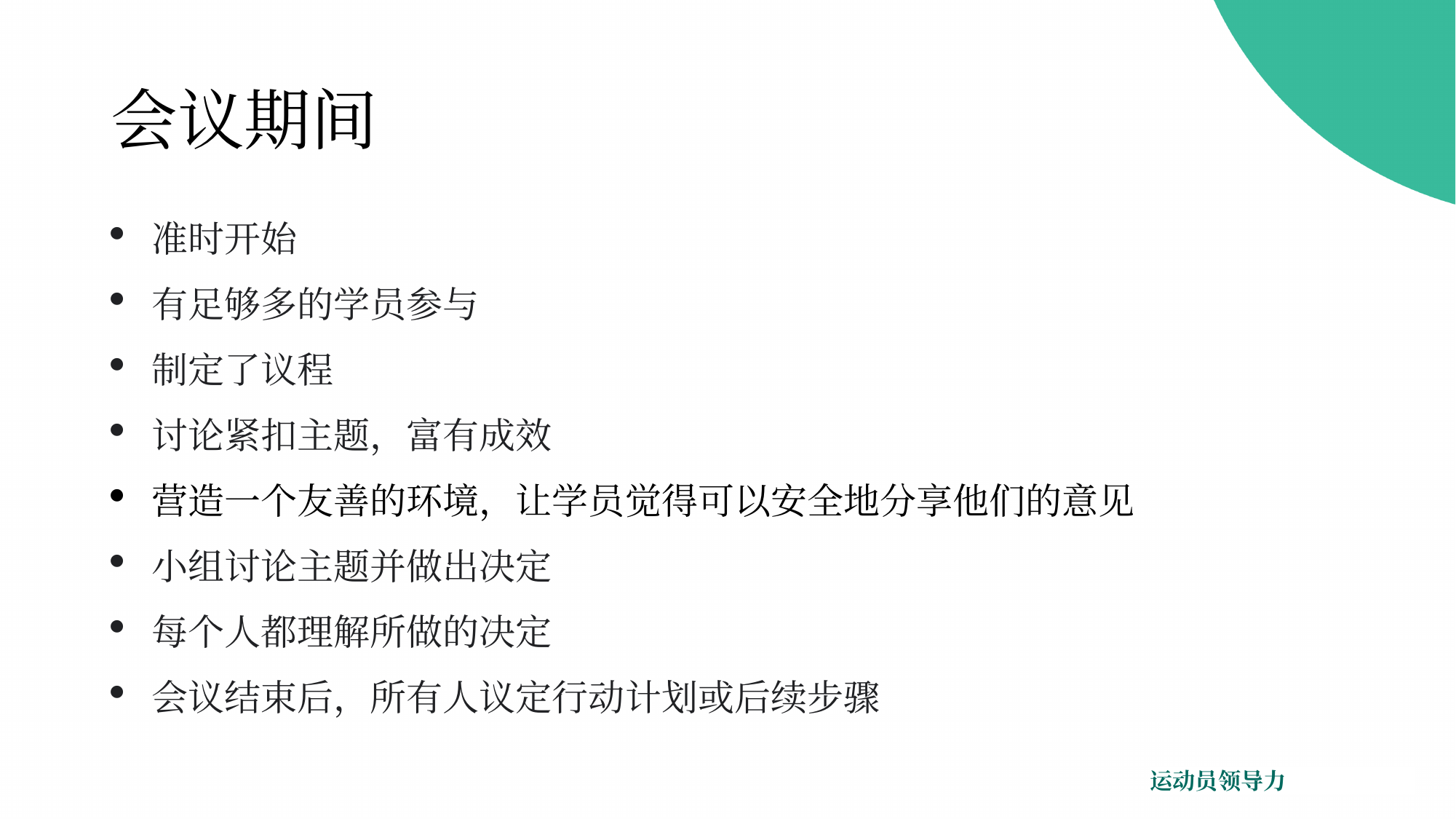

# 会议期间
准时开始
有足够多的学员参与
制定了议程
讨论紧扣主题，富有成效
营造一个友善的环境，让学员觉得可以安全地分享他们的意见
小组讨论主题并做出决定
每个人都理解所做的决定
会议结束后，所有人议定行动计划或后续步骤
运动员领导力